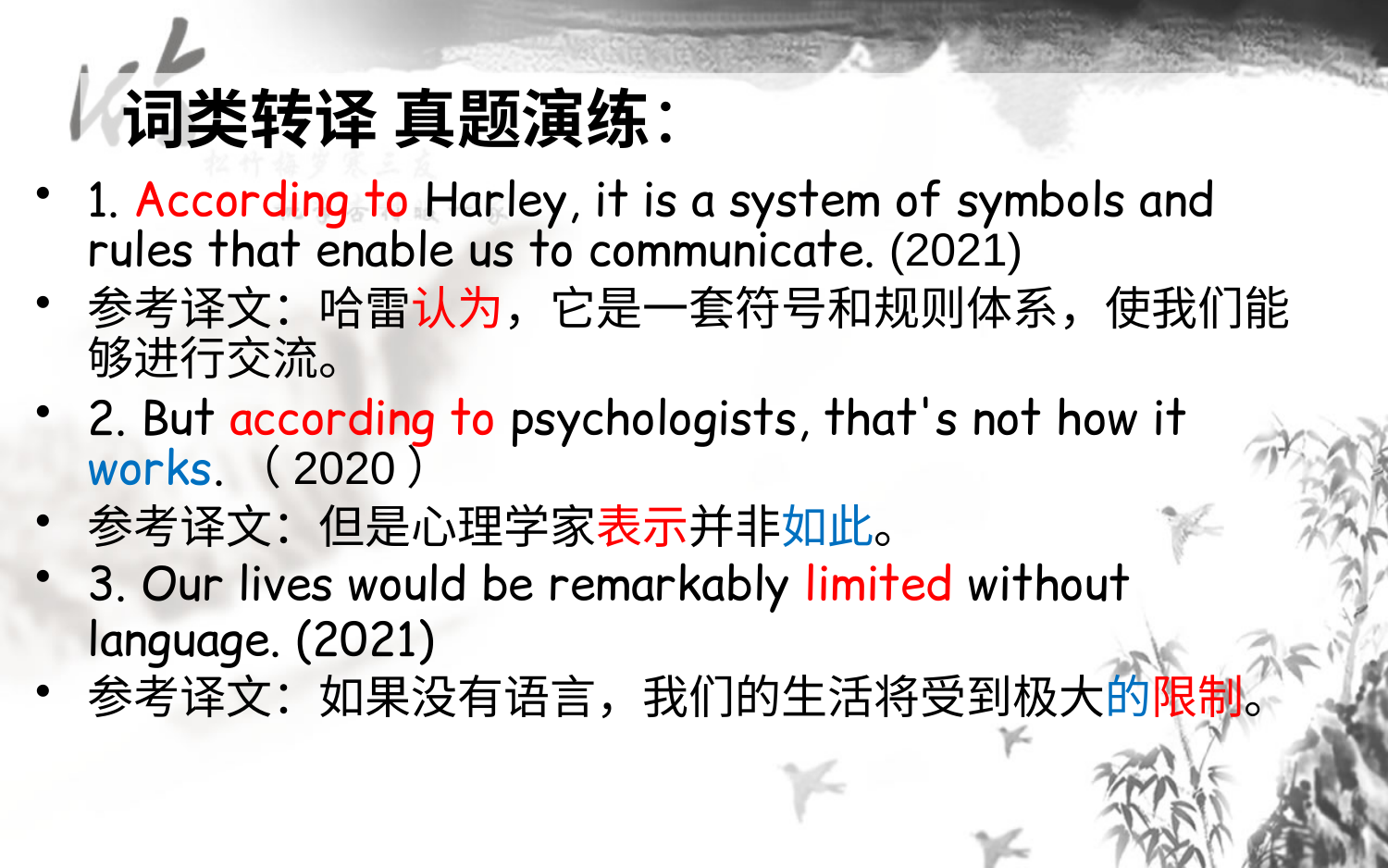

词类转译 真题演练：
1. According to Harley, it is a system of symbols and rules that enable us to communicate. (2021)
参考译文：哈雷认为，它是一套符号和规则体系，使我们能够进行交流。
2. But according to psychologists, that's not how it works.（2020）
参考译文：但是心理学家表示并非如此。
3. Our lives would be remarkably limited without   language. (2021)
参考译文：如果没有语言，我们的生活将受到极大的限制。